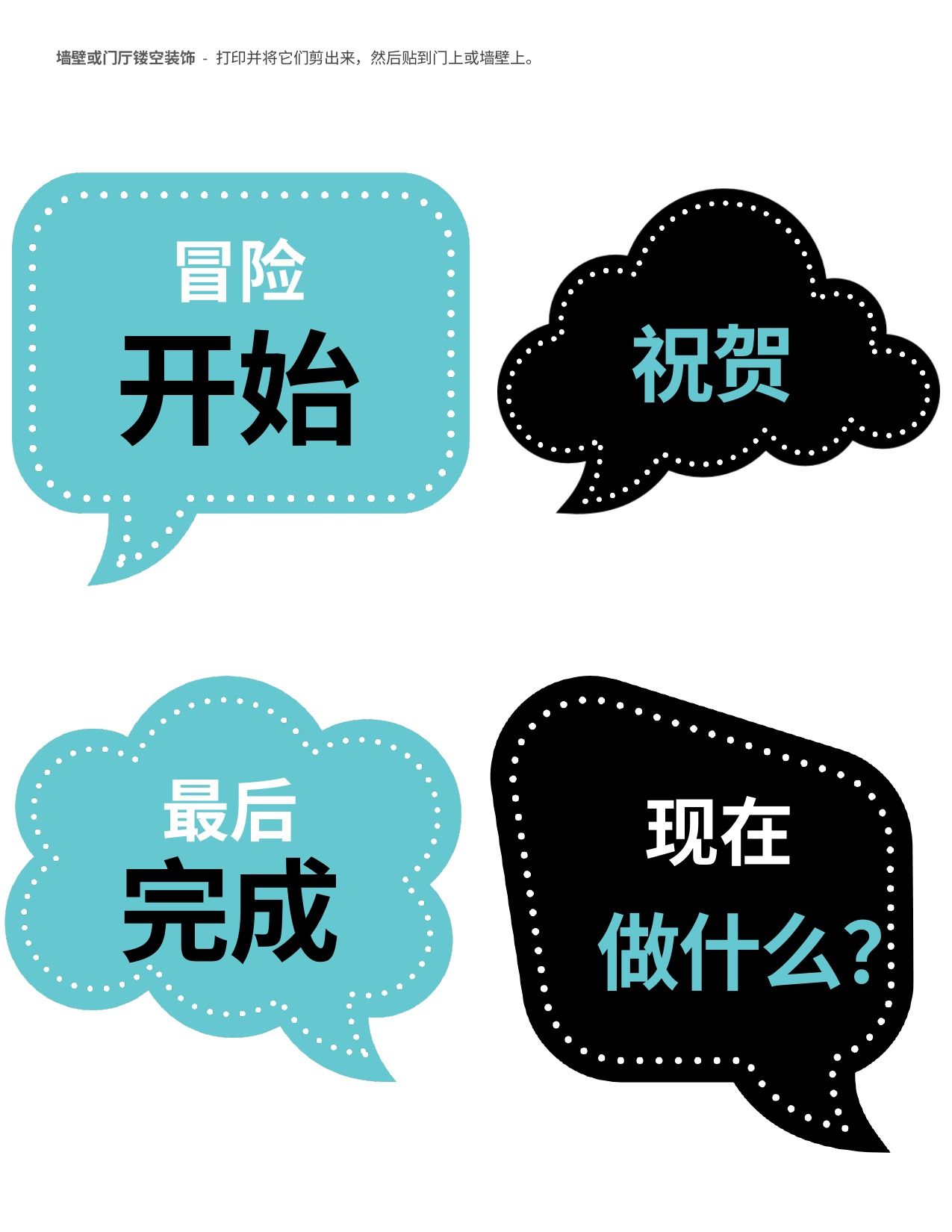

# 墙壁或门厅镂空装饰 - 打印并将它们剪出来，然后贴到门上或墙壁上。
冒险
开始
祝贺
最后
完成
现在
做什么？